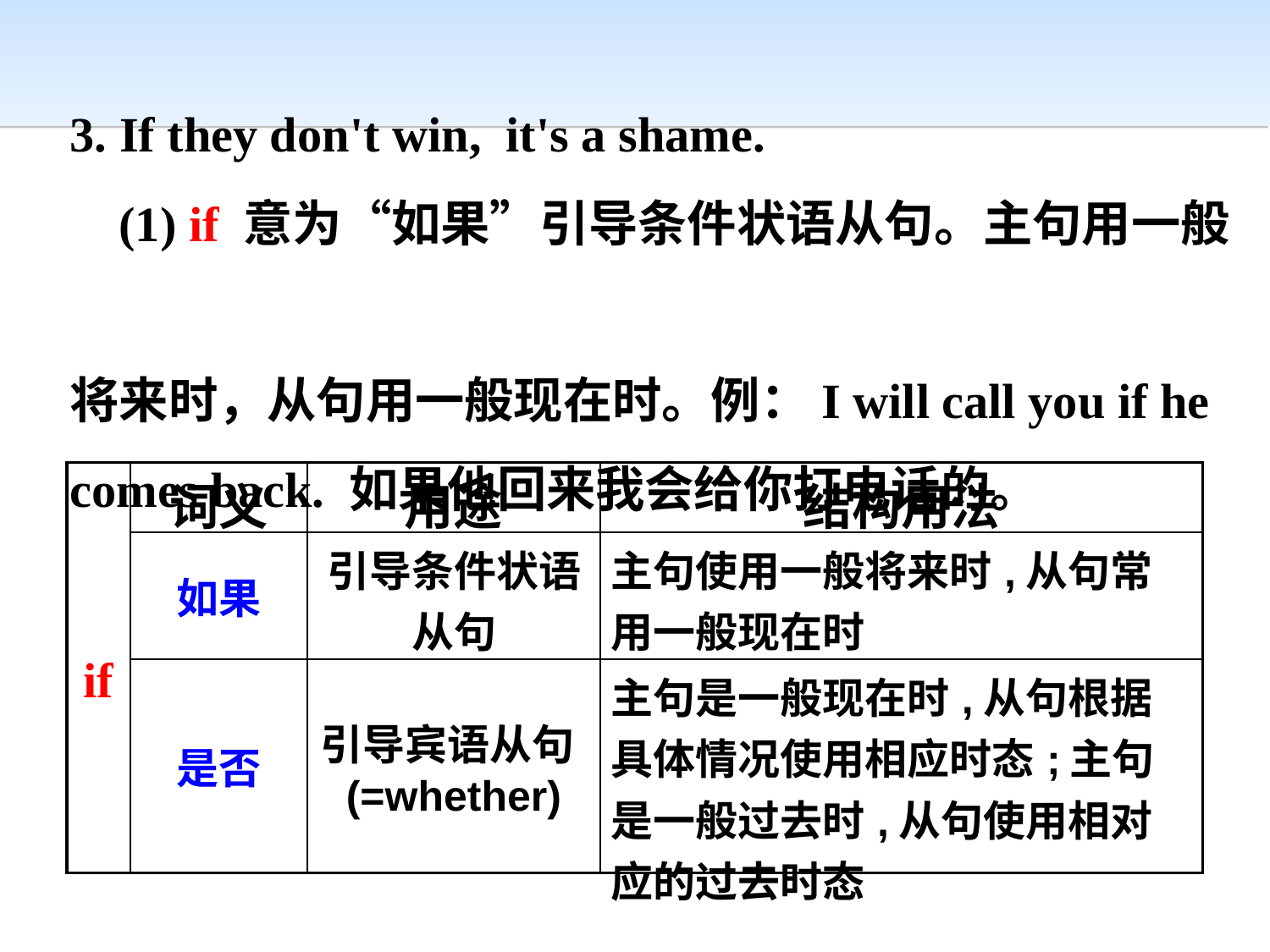

3. If they don't win,  it's a shame.
    (1) if 意为“如果”引导条件状语从句。主句用一般
将来时，从句用一般现在时。例：I will call you if he comes back. 如果他回来我会给你打电话的。
| if | 词义 | 用途 | 结构用法 |
| --- | --- | --- | --- |
|  | 如果 | 引导条件状语从句 | 主句使用一般将来时,从句常用一般现在时 |
|  | 是否 | 引导宾语从句(=whether) | 主句是一般现在时,从句根据具体情况使用相应时态;主句是一般过去时,从句使用相对应的过去时态 |